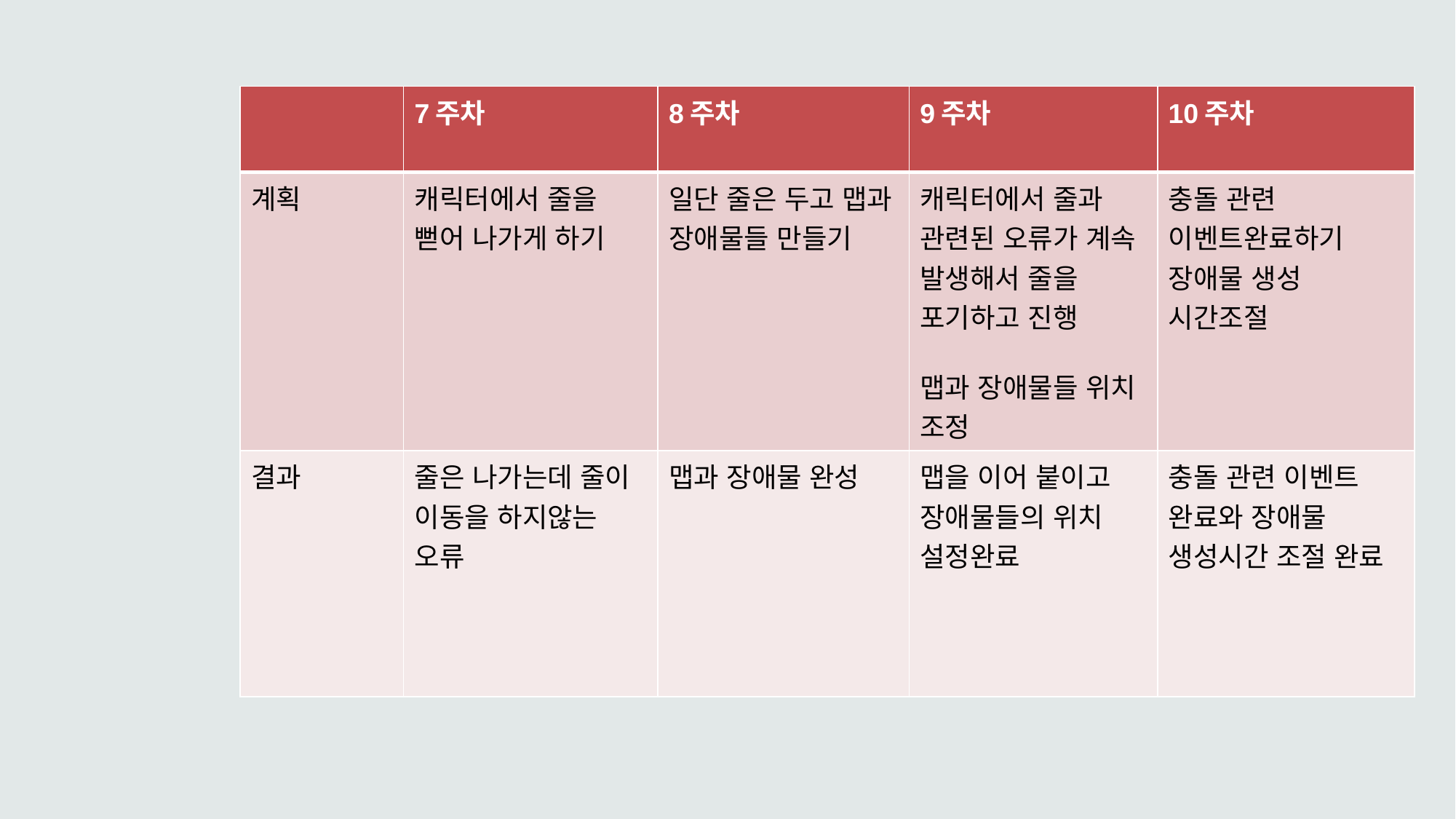

|  | 7주차 | 8주차 | 9주차 | 10주차 |
| --- | --- | --- | --- | --- |
| 계획 | 캐릭터에서 줄을 뻗어 나가게 하기 | 일단 줄은 두고 맵과 장애물들 만들기 | 캐릭터에서 줄과 관련된 오류가 계속 발생해서 줄을 포기하고 진행 맵과 장애물들 위치 조정 | 충돌 관련 이벤트완료하기 장애물 생성 시간조절 |
| 결과 | 줄은 나가는데 줄이 이동을 하지않는 오류 | 맵과 장애물 완성 | 맵을 이어 붙이고 장애물들의 위치 설정완료 | 충돌 관련 이벤트 완료와 장애물 생성시간 조절 완료 |